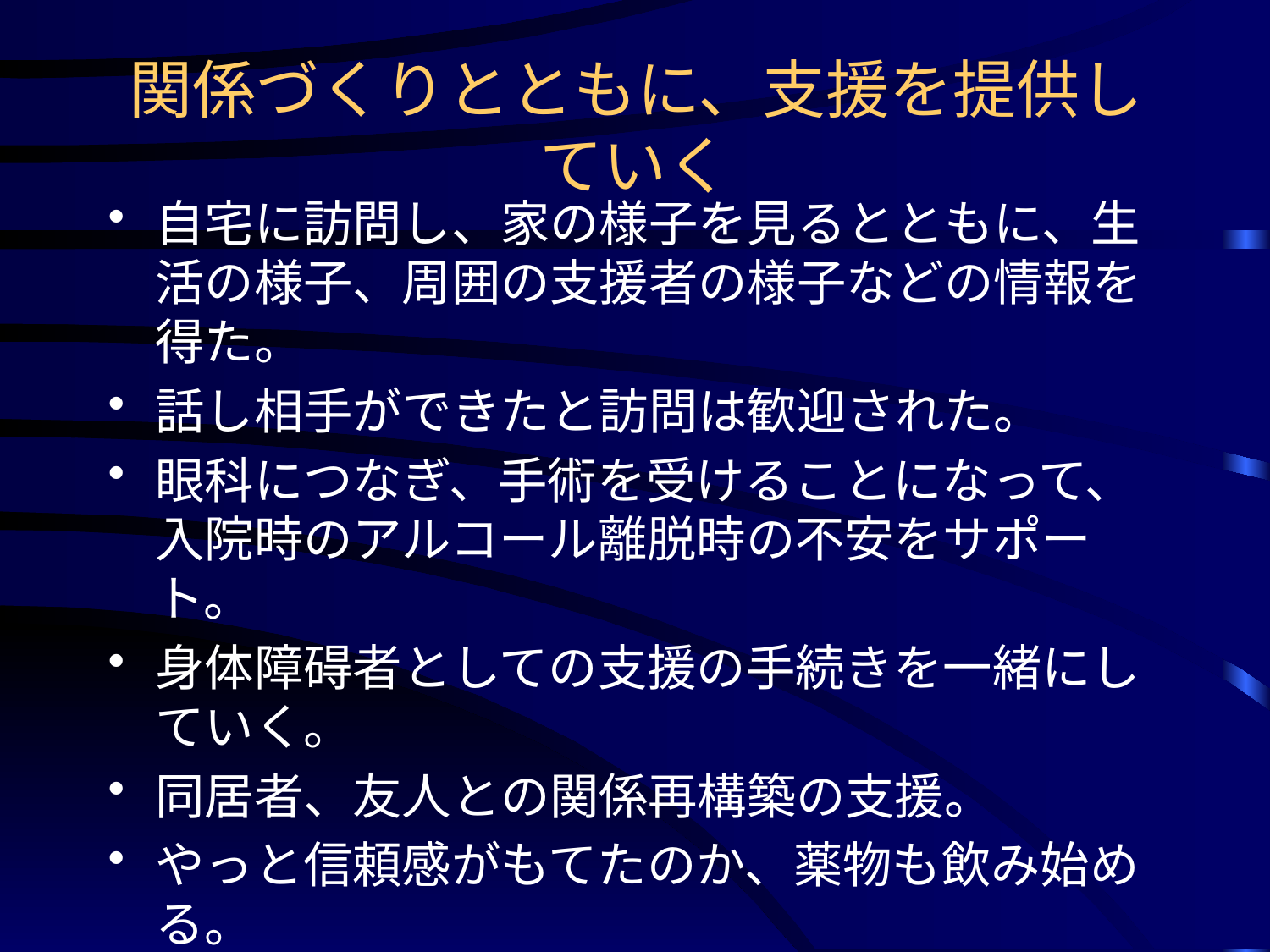

# 関係づくりとともに、支援を提供していく
自宅に訪問し、家の様子を見るとともに、生活の様子、周囲の支援者の様子などの情報を得た。
話し相手ができたと訪問は歓迎された。
眼科につなぎ、手術を受けることになって、入院時のアルコール離脱時の不安をサポート。
身体障碍者としての支援の手続きを一緒にしていく。
同居者、友人との関係再構築の支援。
やっと信頼感がもてたのか、薬物も飲み始める。
⇒外来治療が軌道に乗るまでさまざまな
　　アウトリーチサービスが役立った